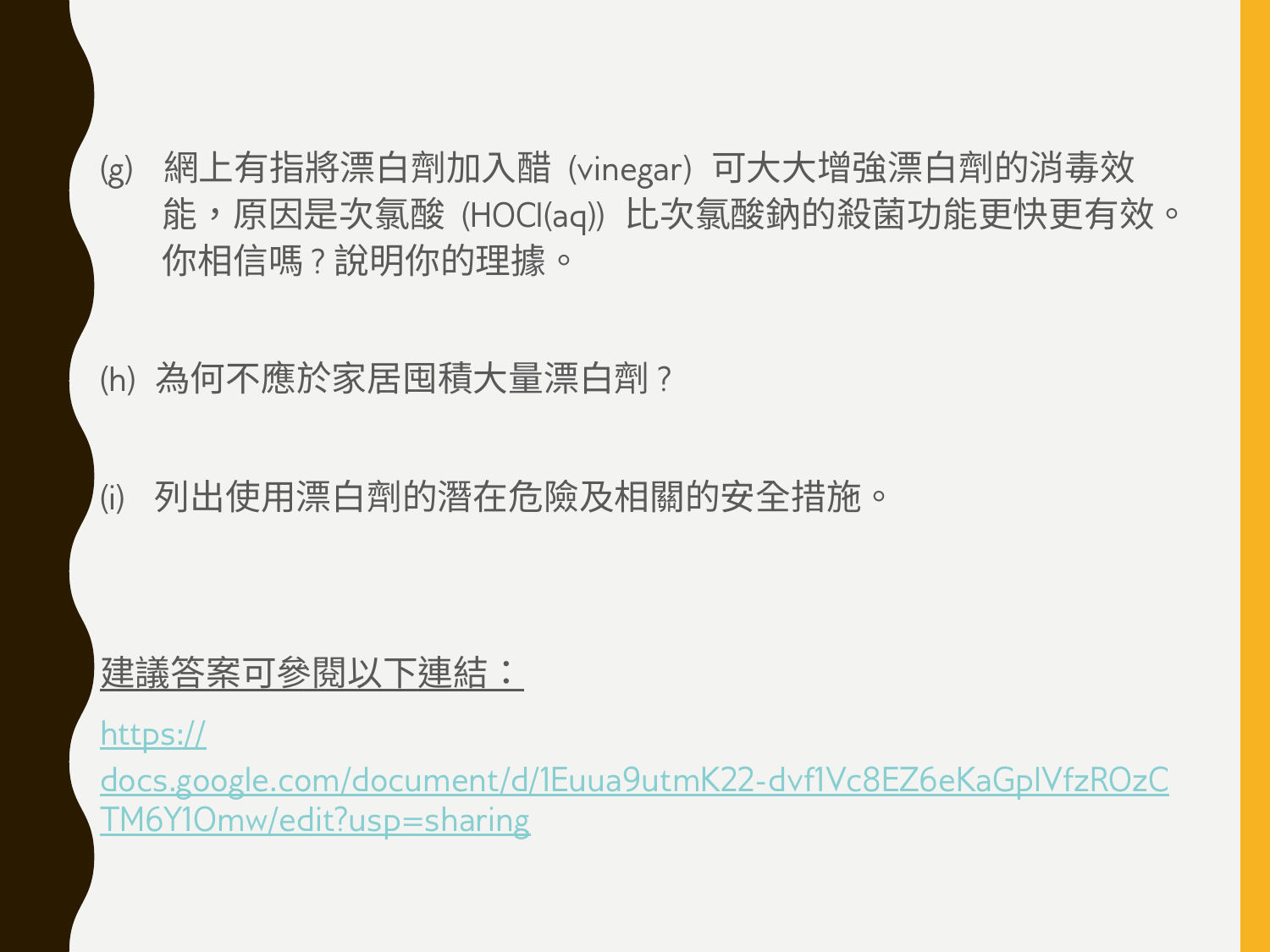

(g)  網上有指將漂白劑加入醋 (vinegar) 可大大增強漂白劑的消毒效能，原因是次氯酸 (HOCl(aq)) 比次氯酸鈉的殺菌功能更快更有效。你相信嗎?說明你的理據。

(h) 為何不應於家居囤積大量漂白劑?

(i)  列出使用漂白劑的潛在危險及相關的安全措施。

建議答案可參閱以下連結：
https://docs.google.com/document/d/1Euua9utmK22-dvf1Vc8EZ6eKaGpIVfzROzCTM6Y1Omw/edit?usp=sharing